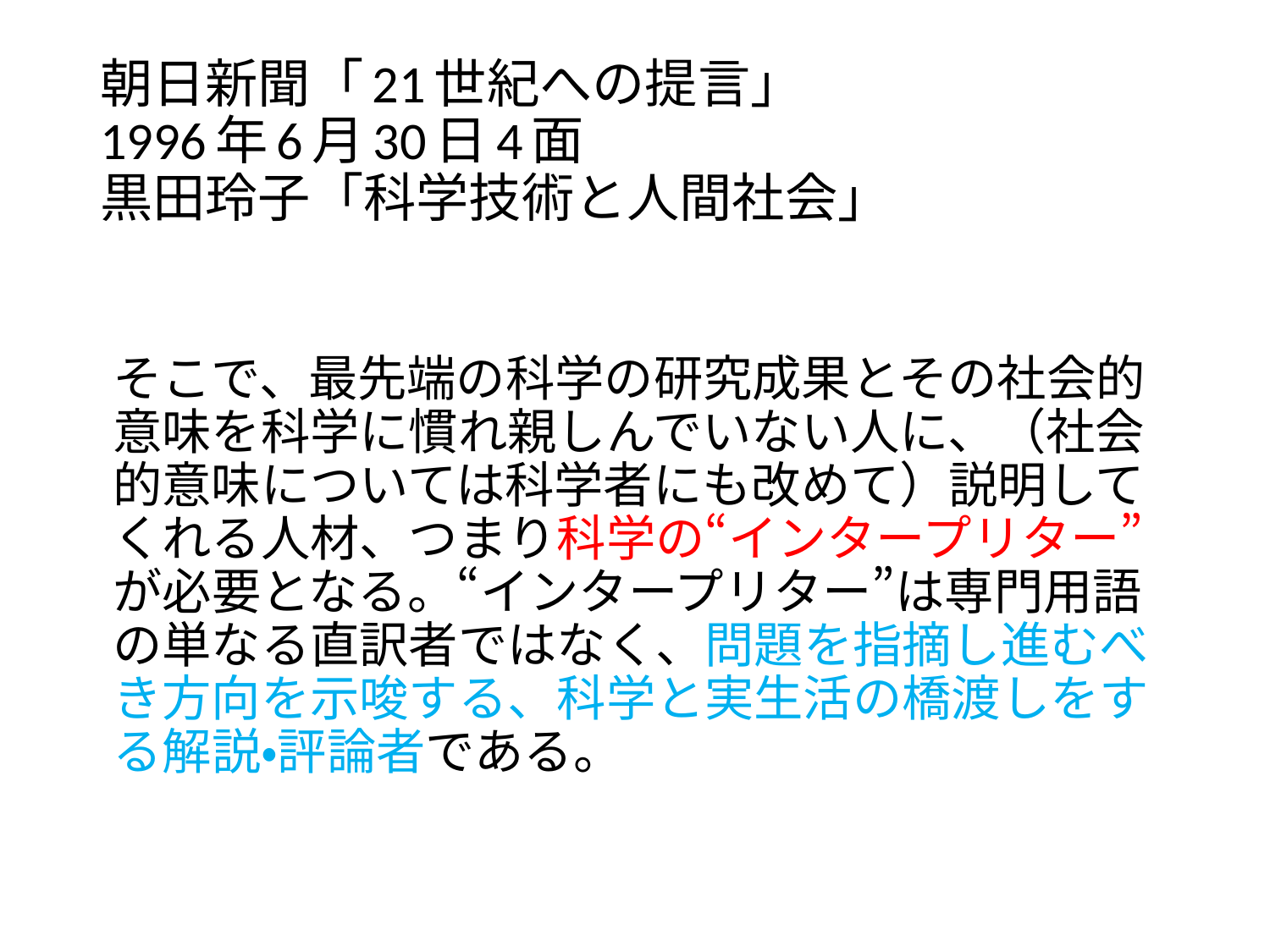

# 朝日新聞「21世紀への提言」 1996年6月30日4面 黒田玲子「科学技術と人間社会」
そこで、最先端の科学の研究成果とその社会的意味を科学に慣れ親しんでいない人に、（社会的意味については科学者にも改めて）説明してくれる人材、つまり科学の“インタープリター”が必要となる。“インタープリター”は専門用語の単なる直訳者ではなく、問題を指摘し進むべき方向を示唆する、科学と実生活の橋渡しをする解説・評論者である。